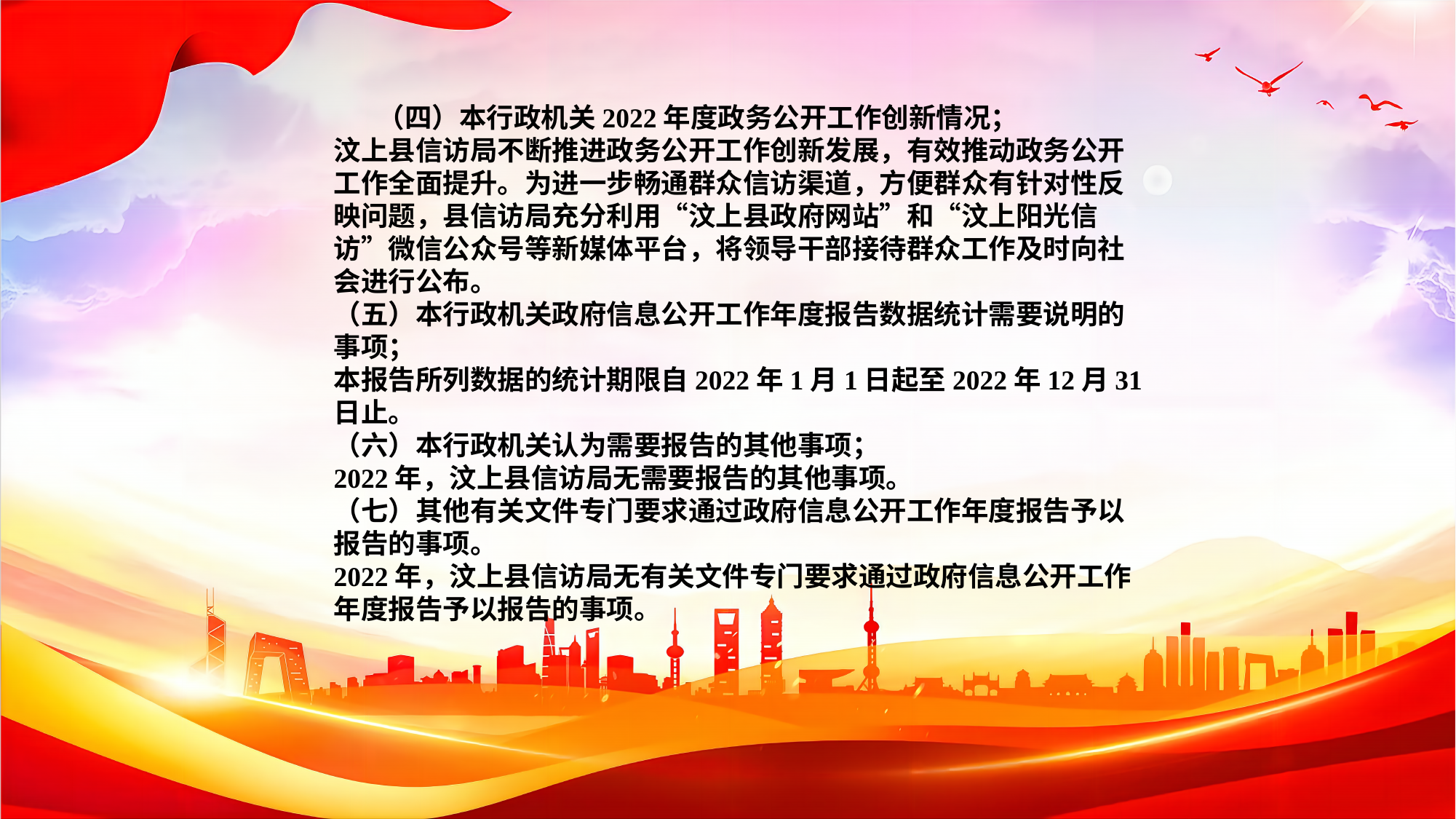

（四）本行政机关2022年度政务公开工作创新情况；
汶上县信访局不断推进政务公开工作创新发展，有效推动政务公开工作全面提升。为进一步畅通群众信访渠道，方便群众有针对性反映问题，县信访局充分利用“汶上县政府网站”和“汶上阳光信访”微信公众号等新媒体平台，将领导干部接待群众工作及时向社会进行公布。
（五）本行政机关政府信息公开工作年度报告数据统计需要说明的事项；
本报告所列数据的统计期限自2022年1月1日起至2022年12月31日止。
（六）本行政机关认为需要报告的其他事项；
2022年，汶上县信访局无需要报告的其他事项。
（七）其他有关文件专门要求通过政府信息公开工作年度报告予以报告的事项。
2022年，汶上县信访局无有关文件专门要求通过政府信息公开工作年度报告予以报告的事项。